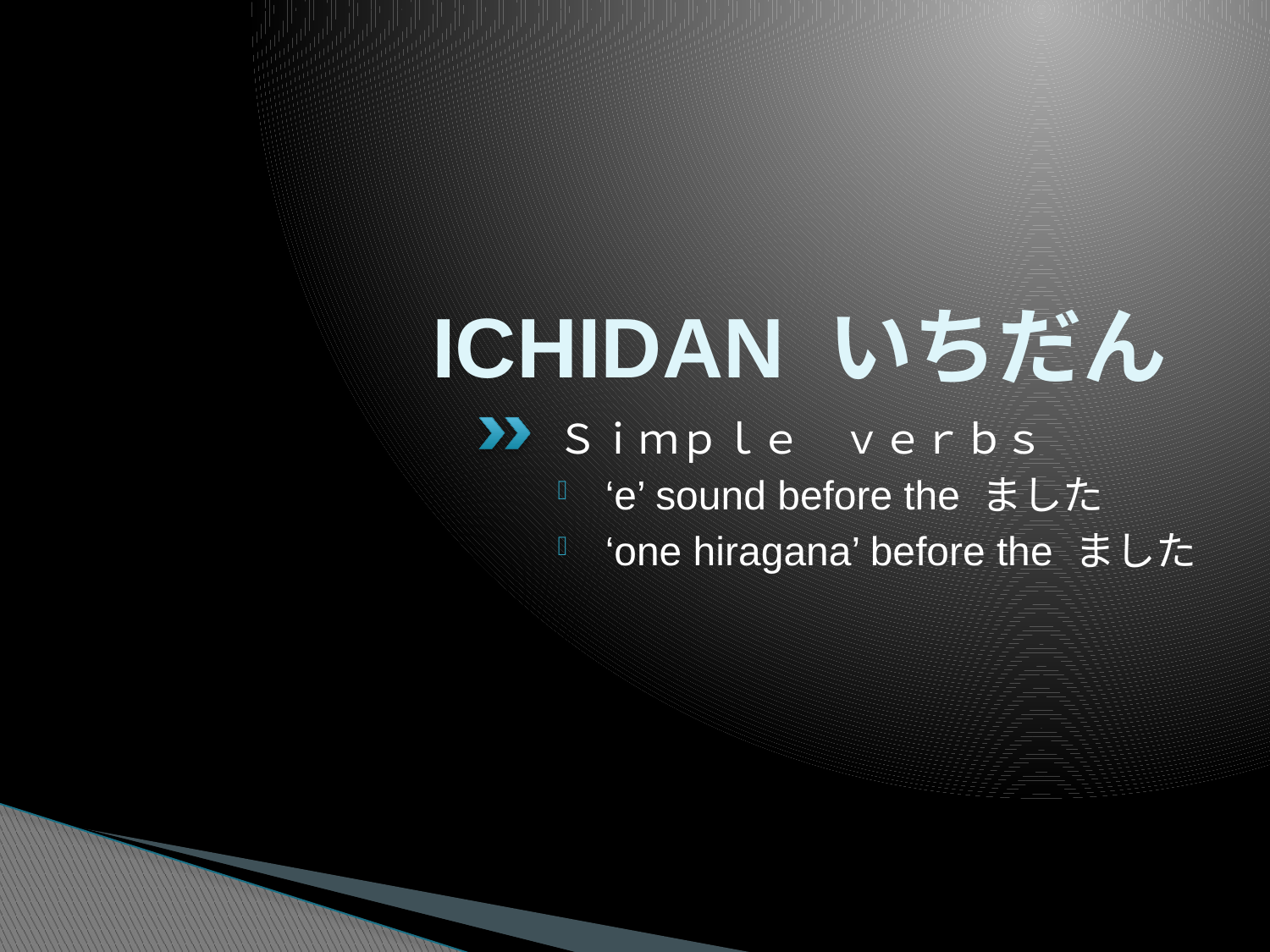

# ICHIDAN いちだん
Ｓｉｍｐｌｅ　ｖｅｒｂｓ
‘e’ sound before the ました
‘one hiragana’ before the ました